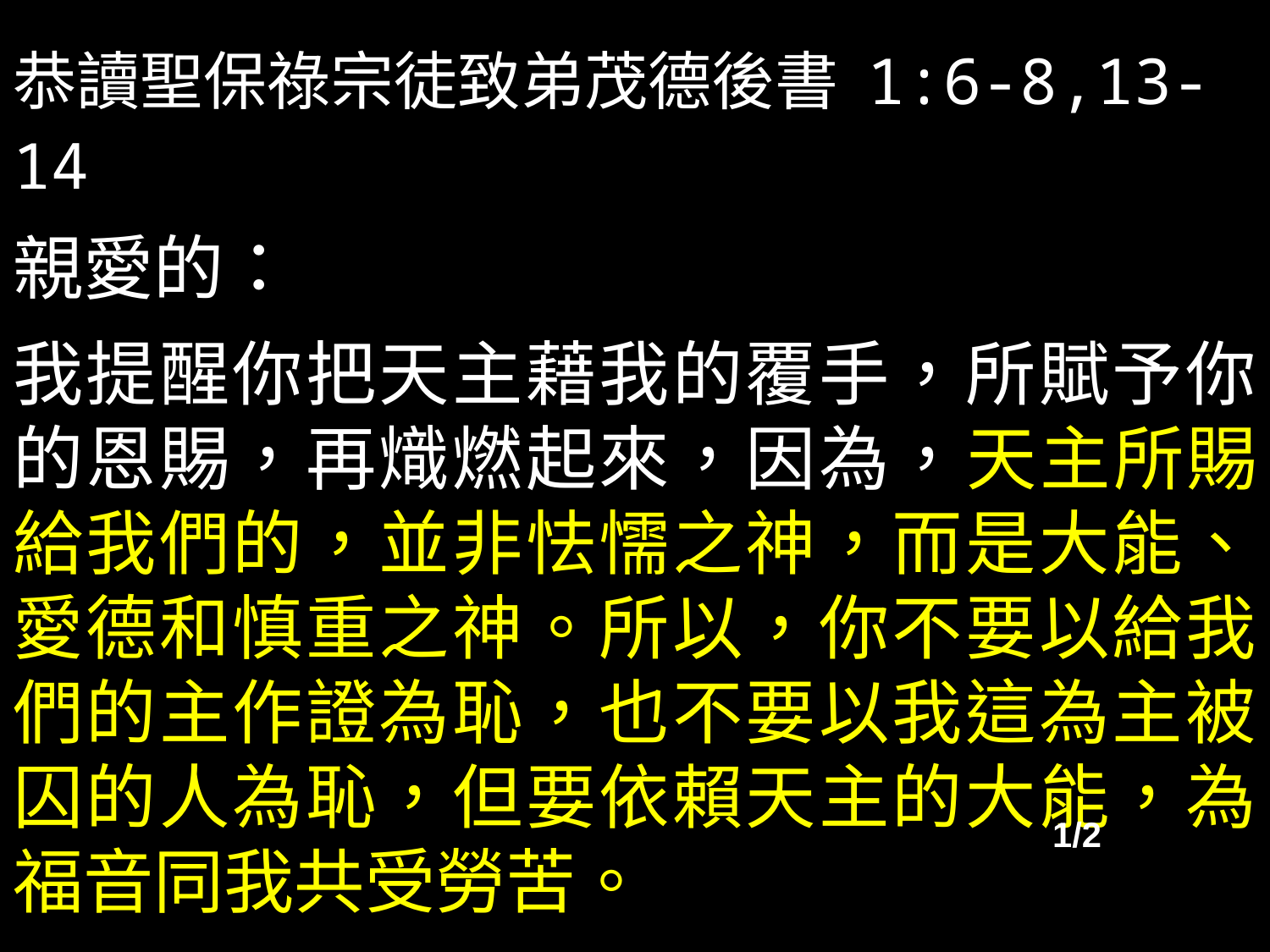

恭讀聖保祿宗徒致弟茂德後書 1:6-8,13-14
親愛的：
我提醒你把天主藉我的覆手，所賦予你的恩賜，再熾燃起來，因為，天主所賜給我們的，並非怯懦之神，而是大能、愛德和慎重之神。所以，你不要以給我們的主作證為恥，也不要以我這為主被囚的人為恥，但要依賴天主的大能，為福音同我共受勞苦。
1/2